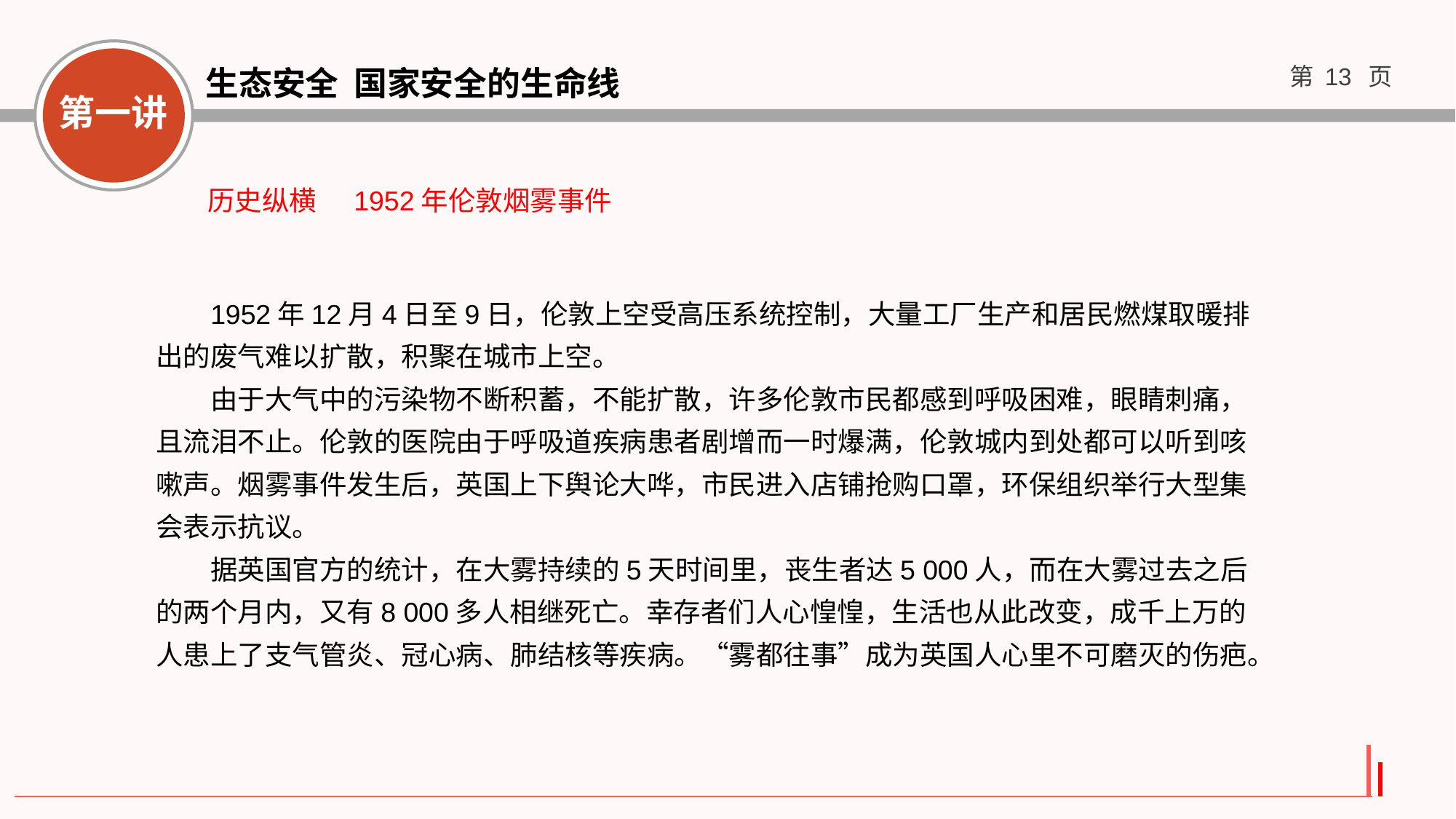

历史纵横     1952年伦敦烟雾事件
1952年12月4日至9日，伦敦上空受高压系统控制，大量工厂生产和居民燃煤取暖排出的废气难以扩散，积聚在城市上空。
由于大气中的污染物不断积蓄，不能扩散，许多伦敦市民都感到呼吸困难，眼睛刺痛，且流泪不止。伦敦的医院由于呼吸道疾病患者剧增而一时爆满，伦敦城内到处都可以听到咳嗽声。烟雾事件发生后，英国上下舆论大哗，市民进入店铺抢购口罩，环保组织举行大型集会表示抗议。
据英国官方的统计，在大雾持续的5天时间里，丧生者达5 000人，而在大雾过去之后的两个月内，又有8 000多人相继死亡。幸存者们人心惶惶，生活也从此改变，成千上万的人患上了支气管炎、冠心病、肺结核等疾病。“雾都往事”成为英国人心里不可磨灭的伤疤。